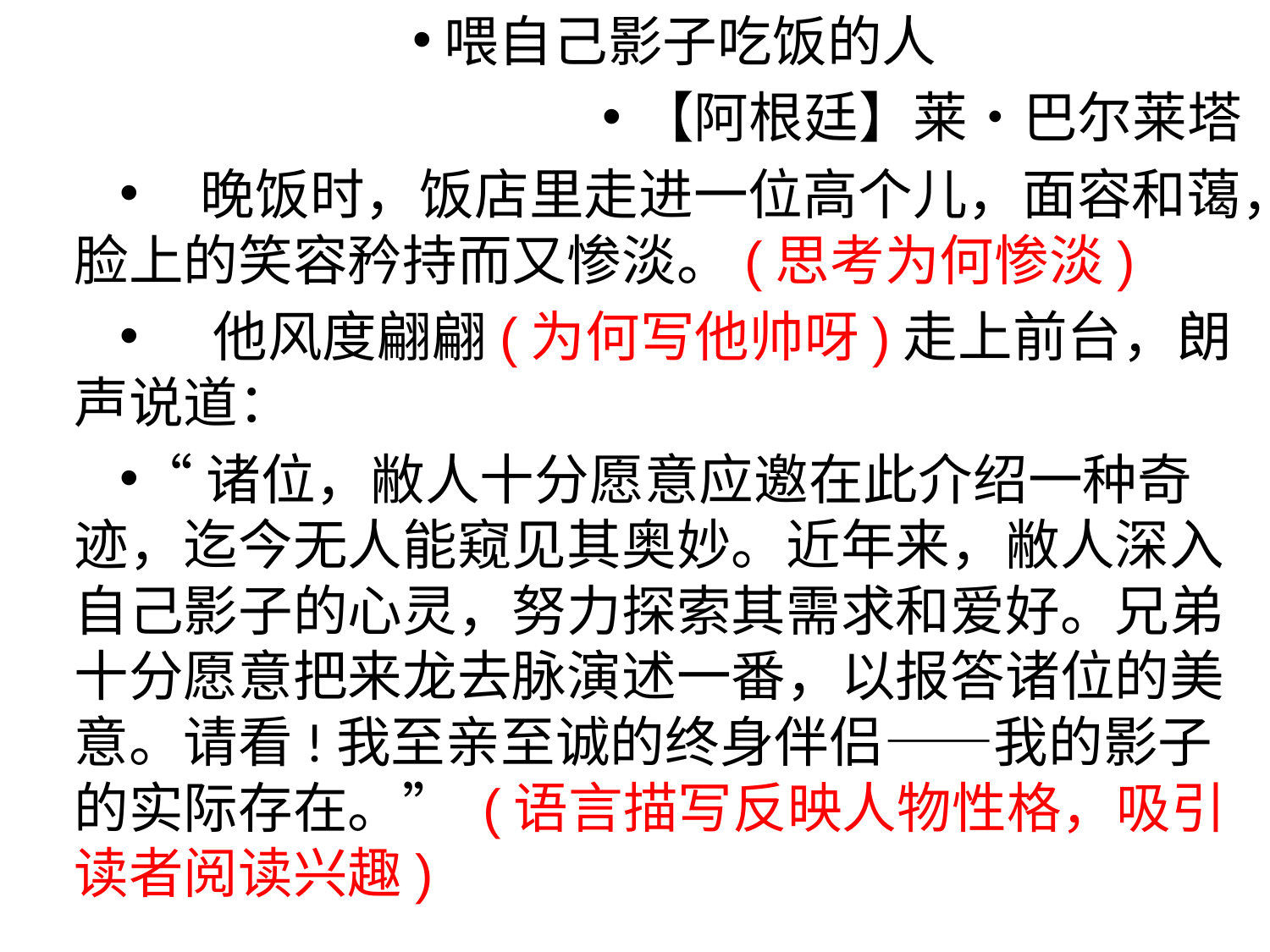

喂自己影子吃饭的人
【阿根廷】莱•巴尔莱塔
    晚饭时，饭店里走进一位高个儿，面容和蔼，脸上的笑容矜持而又惨淡。(思考为何惨淡)
     他风度翩翩(为何写他帅呀)走上前台，朗声说道：
“诸位，敝人十分愿意应邀在此介绍一种奇迹，迄今无人能窥见其奥妙。近年来，敝人深入自己影子的心灵，努力探索其需求和爱好。兄弟十分愿意把来龙去脉演述一番，以报答诸位的美意。请看!我至亲至诚的终身伴侣——我的影子的实际存在。” (语言描写反映人物性格，吸引读者阅读兴趣)